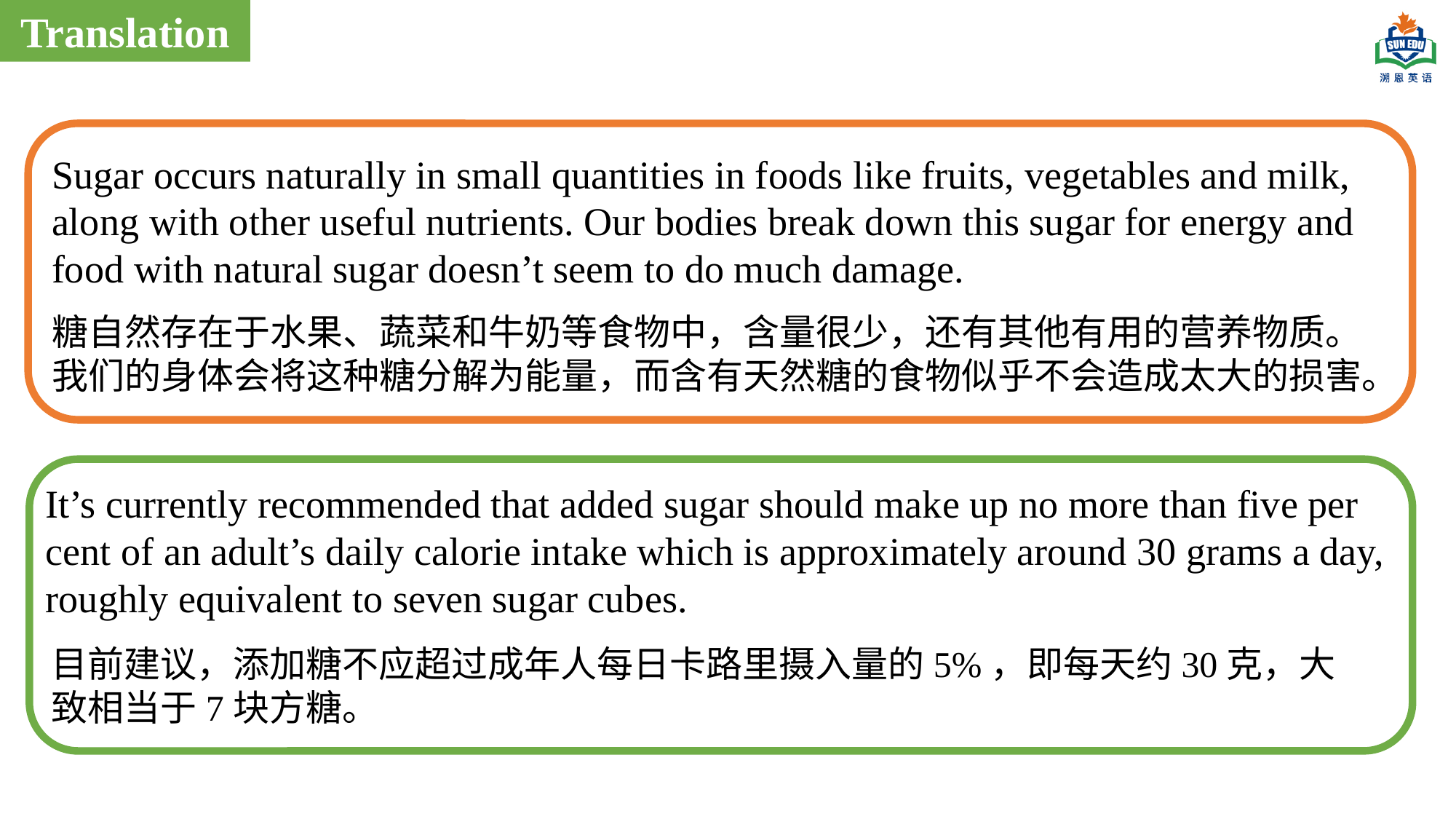

Translation

Sugar occurs naturally in small quantities in foods like fruits, vegetables and milk, along with other useful nutrients. Our bodies break down this sugar for energy and food with natural sugar doesn’t seem to do much damage.
糖自然存在于水果、蔬菜和牛奶等食物中，含量很少，还有其他有用的营养物质。我们的身体会将这种糖分解为能量，而含有天然糖的食物似乎不会造成太大的损害。

It’s currently recommended that added sugar should make up no more than five per cent of an adult’s daily calorie intake which is approximately around 30 grams a day, roughly equivalent to seven sugar cubes.
目前建议，添加糖不应超过成年人每日卡路里摄入量的5%，即每天约30克，大致相当于7块方糖。